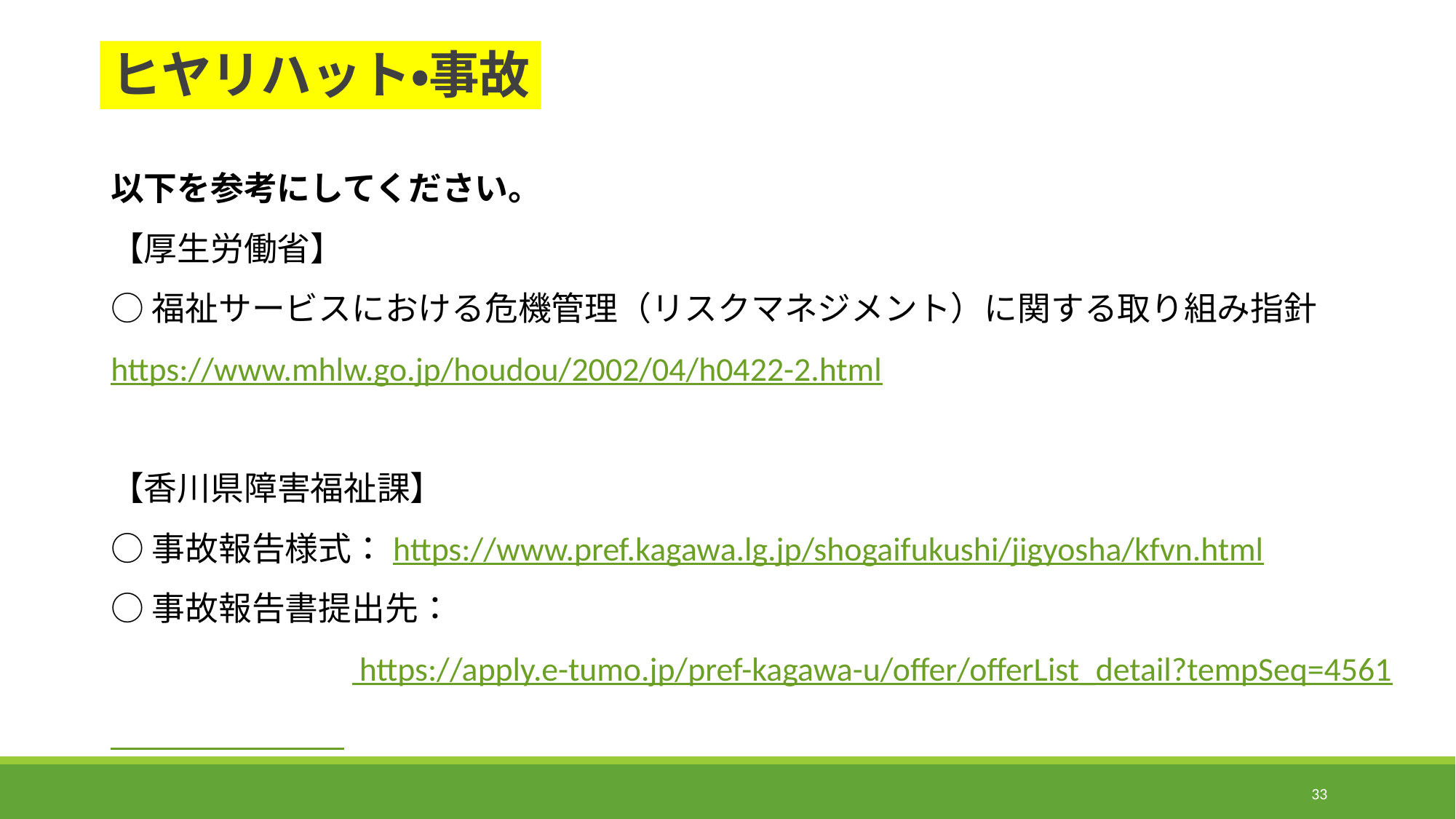

# ヒヤリハット・事故
以下を参考にしてください。
【厚生労働省】
○福祉サービスにおける危機管理（リスクマネジメント）に関する取り組み指針
https://www.mhlw.go.jp/houdou/2002/04/h0422-2.html

【香川県障害福祉課】
○事故報告様式：https://www.pref.kagawa.lg.jp/shogaifukushi/jigyosha/kfvn.html
○事故報告書提出先：
　　　　　　　 https://apply.e-tumo.jp/pref-kagawa-u/offer/offerList_detail?tempSeq=4561

33